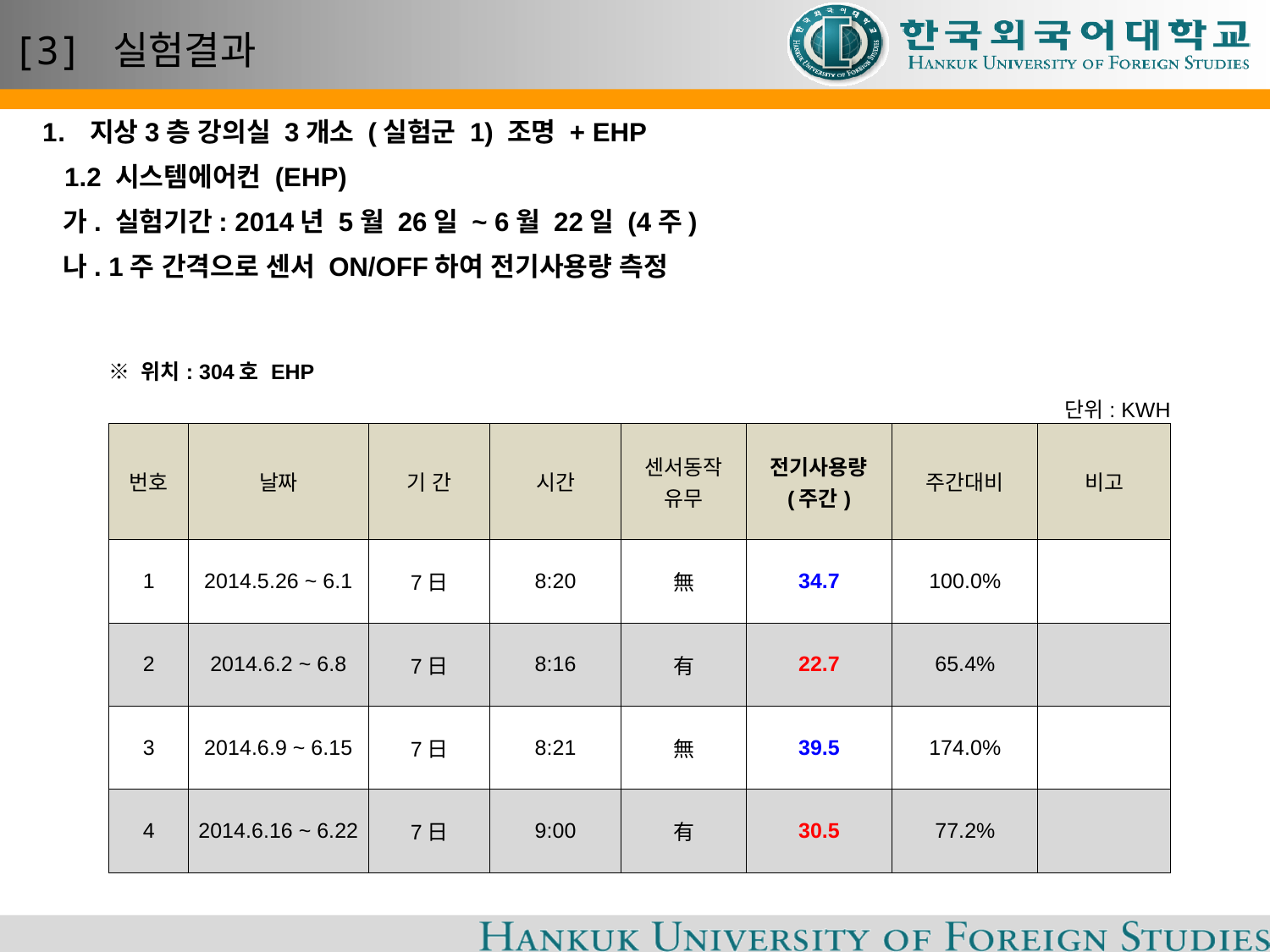

# [3] 실험결과

지상3층 강의실 3개소 (실험군 1) 조명 + EHP
   1.2 시스템에어컨 (EHP)
  가. 실험기간: 2014년 5월 26일 ~ 6월 22일 (4주)
  나. 1주 간격으로 센서 ON/OFF하여 전기사용량 측정
| ※ 위치: 304호 EHP |  |  |  |  |  | 단위: KWH |  |
| --- | --- | --- | --- | --- | --- | --- | --- |
| 번호 | 날짜 | 기 간 | 시간 | 센서동작 유무 | 전기사용량 (주간) | 주간대비 | 비고 |
| 1 | 2014.5.26 ~ 6.1 | 7日 | 8:20 | 無 | 34.7 | 100.0% |  |
| 2 | 2014.6.2 ~ 6.8 | 7日 | 8:16 | 有 | 22.7 | 65.4% |  |
| 3 | 2014.6.9 ~ 6.15 | 7日 | 8:21 | 無 | 39.5 | 174.0% |  |
| 4 | 2014.6.16 ~ 6.22 | 7日 | 9:00 | 有 | 30.5 | 77.2% |  |